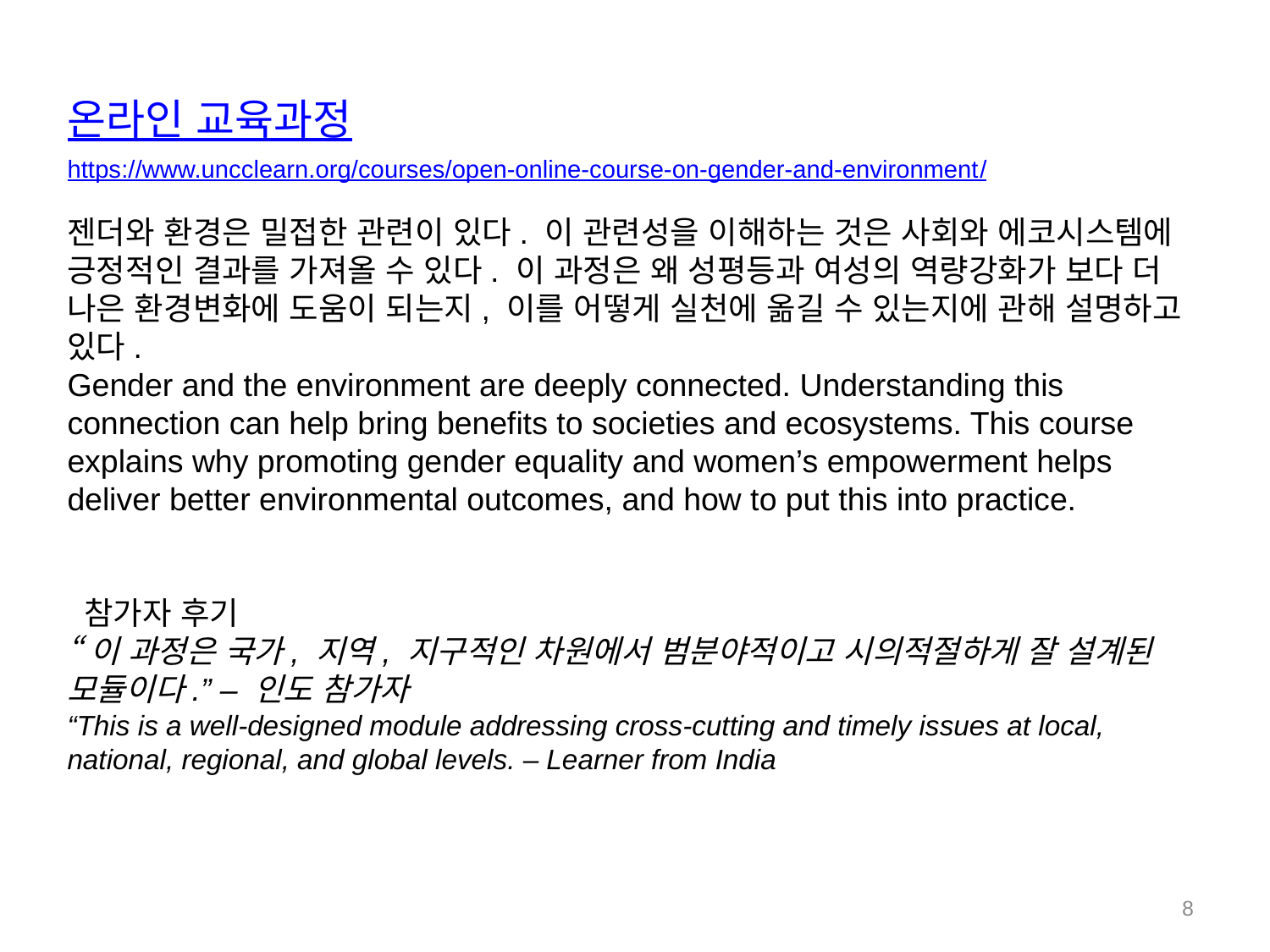

온라인 교육과정
https://www.uncclearn.org/courses/open-online-course-on-gender-and-environment/

젠더와 환경은 밀접한 관련이 있다. 이 관련성을 이해하는 것은 사회와 에코시스템에 긍정적인 결과를 가져올 수 있다. 이 과정은 왜 성평등과 여성의 역량강화가 보다 더 나은 환경변화에 도움이 되는지, 이를 어떻게 실천에 옮길 수 있는지에 관해 설명하고 있다.
Gender and the environment are deeply connected. Understanding this connection can help bring benefits to societies and ecosystems. This course explains why promoting gender equality and women’s empowerment helps deliver better environmental outcomes, and how to put this into practice.

 참가자 후기
“이 과정은 국가, 지역, 지구적인 차원에서 범분야적이고 시의적절하게 잘 설계된 모듈이다.” – 인도 참가자
“This is a well-designed module addressing cross-cutting and timely issues at local, national, regional, and global levels. – Learner from India
8